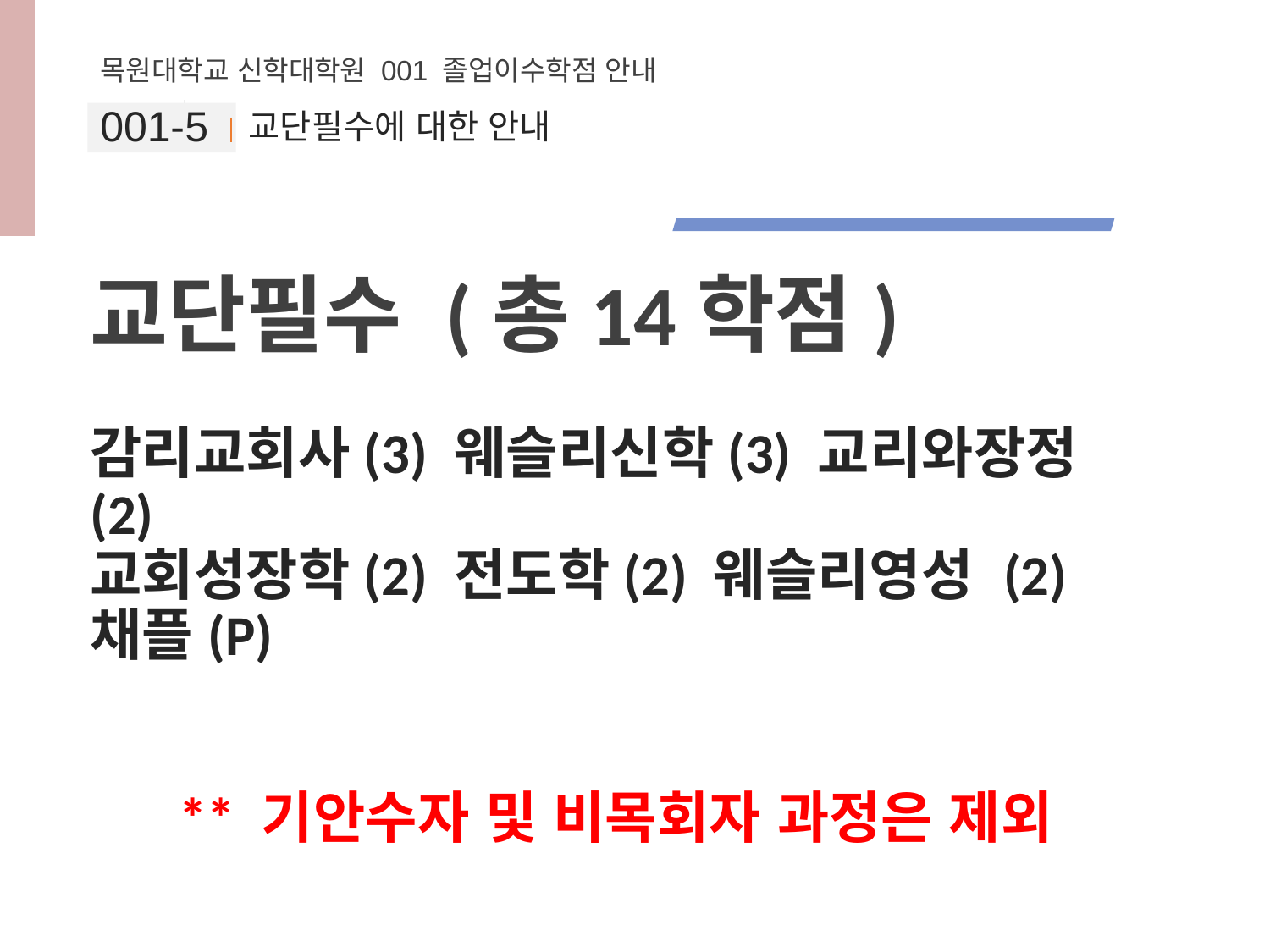

목원대학교 신학대학원 001 졸업이수학점 안내
001-5
# 교단필수에 대한 안내
교단필수 (총14학점)

감리교회사(3) 웨슬리신학(3) 교리와장정(2)
교회성장학(2) 전도학(2) 웨슬리영성 (2)
채플(P)

       ** 기안수자 및 비목회자 과정은 제외